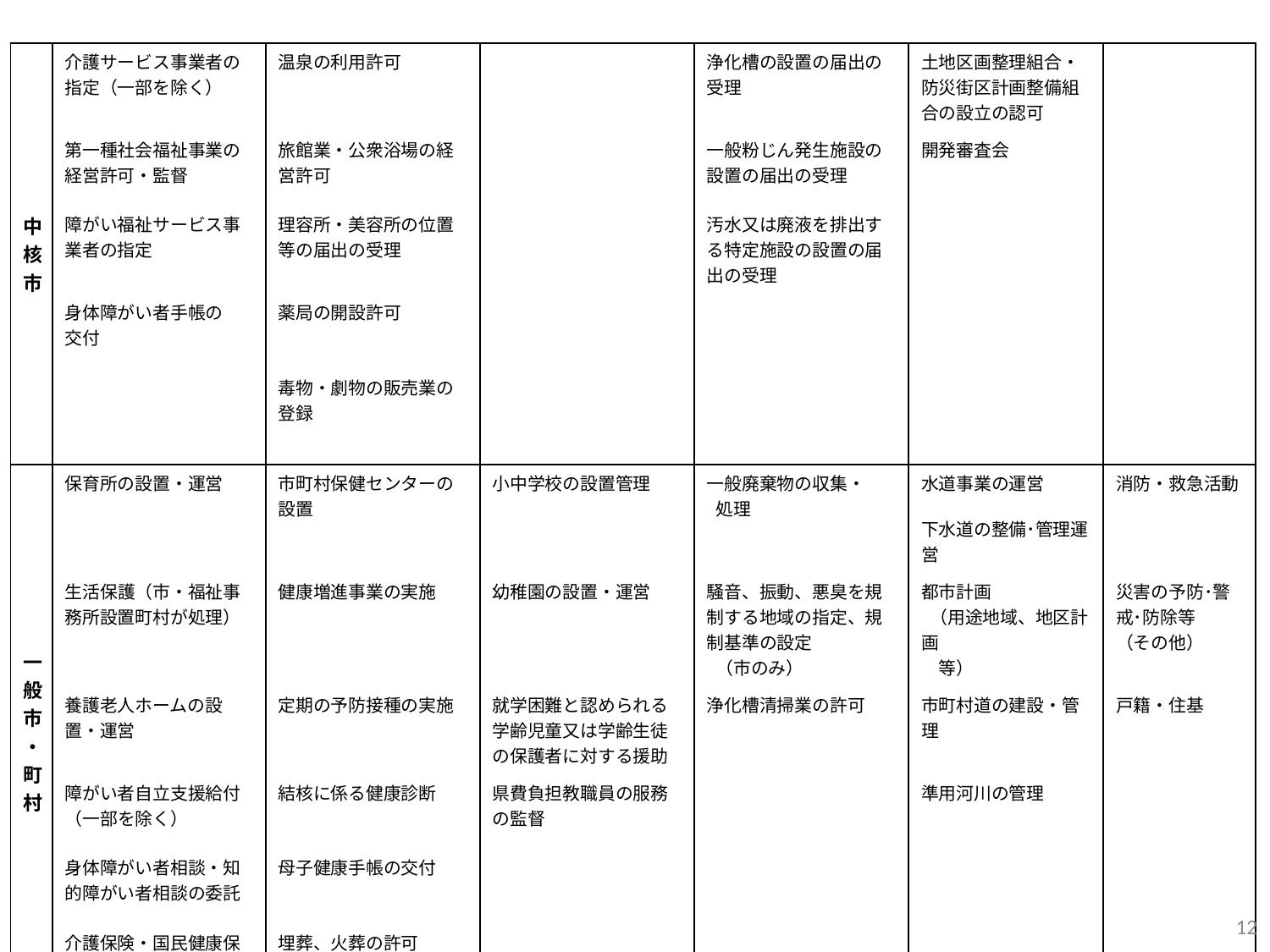

| 中核市 | 介護サービス事業者の指定（一部を除く） | 温泉の利用許可 |  | 浄化槽の設置の届出の受理 | 土地区画整理組合・防災街区計画整備組合の設立の認可 |  |
| --- | --- | --- | --- | --- | --- | --- |
|  | 第一種社会福祉事業の経営許可・監督 | 旅館業・公衆浴場の経営許可 |  | 一般粉じん発生施設の設置の届出の受理 | 開発審査会 |  |
|  | 障がい福祉サービス事業者の指定 | 理容所・美容所の位置等の届出の受理 |  | 汚水又は廃液を排出する特定施設の設置の届出の受理 |  |  |
|  | 身体障がい者手帳の 交付 | 薬局の開設許可 |  |  |  |  |
|  |  | 毒物・劇物の販売業の登録 |  |  |  |  |
| 一般市・町村 | 保育所の設置・運営 | 市町村保健センターの設置 | 小中学校の設置管理 | 一般廃棄物の収集・ 処理 | 水道事業の運営 下水道の整備･管理運営 | 消防・救急活動 |
|  | 生活保護（市・福祉事務所設置町村が処理） | 健康増進事業の実施 | 幼稚園の設置・運営 | 騒音、振動、悪臭を規制する地域の指定、規制基準の設定 （市のみ） | 都市計画 （用途地域、地区計画 　等） | 災害の予防･警戒･防除等 （その他） |
|  | 養護老人ホームの設置・運営 | 定期の予防接種の実施 | 就学困難と認められる学齢児童又は学齢生徒の保護者に対する援助 | 浄化槽清掃業の許可 | 市町村道の建設・管理 | 戸籍・住基 |
|  | 障がい者自立支援給付（一部を除く） | 結核に係る健康診断 | 県費負担教職員の服務の監督 |  | 準用河川の管理 |  |
|  | 身体障がい者相談・知的障がい者相談の委託 | 母子健康手帳の交付 |  |  |  |  |
|  | 介護保険・国民健康保険事業 | 埋葬、火葬の許可 |  |  |  |  |
12